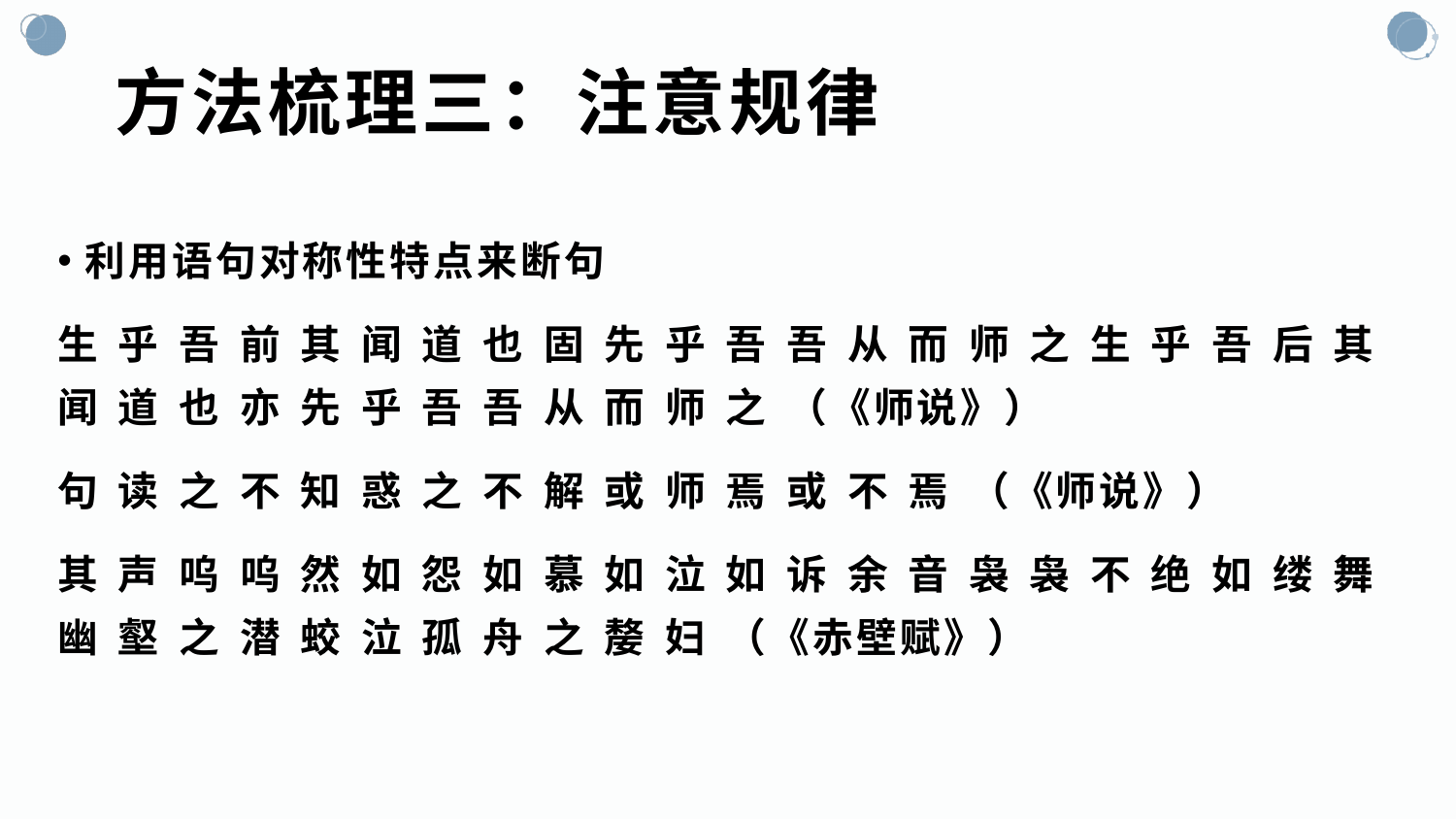

# 方法梳理三：注意规律
利用语句对称性特点来断句
生乎吾前其闻道也固先乎吾吾从而师之生乎吾后其闻道也亦先乎吾吾从而师之（《师说》）
句读之不知惑之不解或师焉或不焉（《师说》）
其声呜呜然如怨如慕如泣如诉余音袅袅不绝如缕舞幽壑之潜蛟泣孤舟之嫠妇（《赤壁赋》）